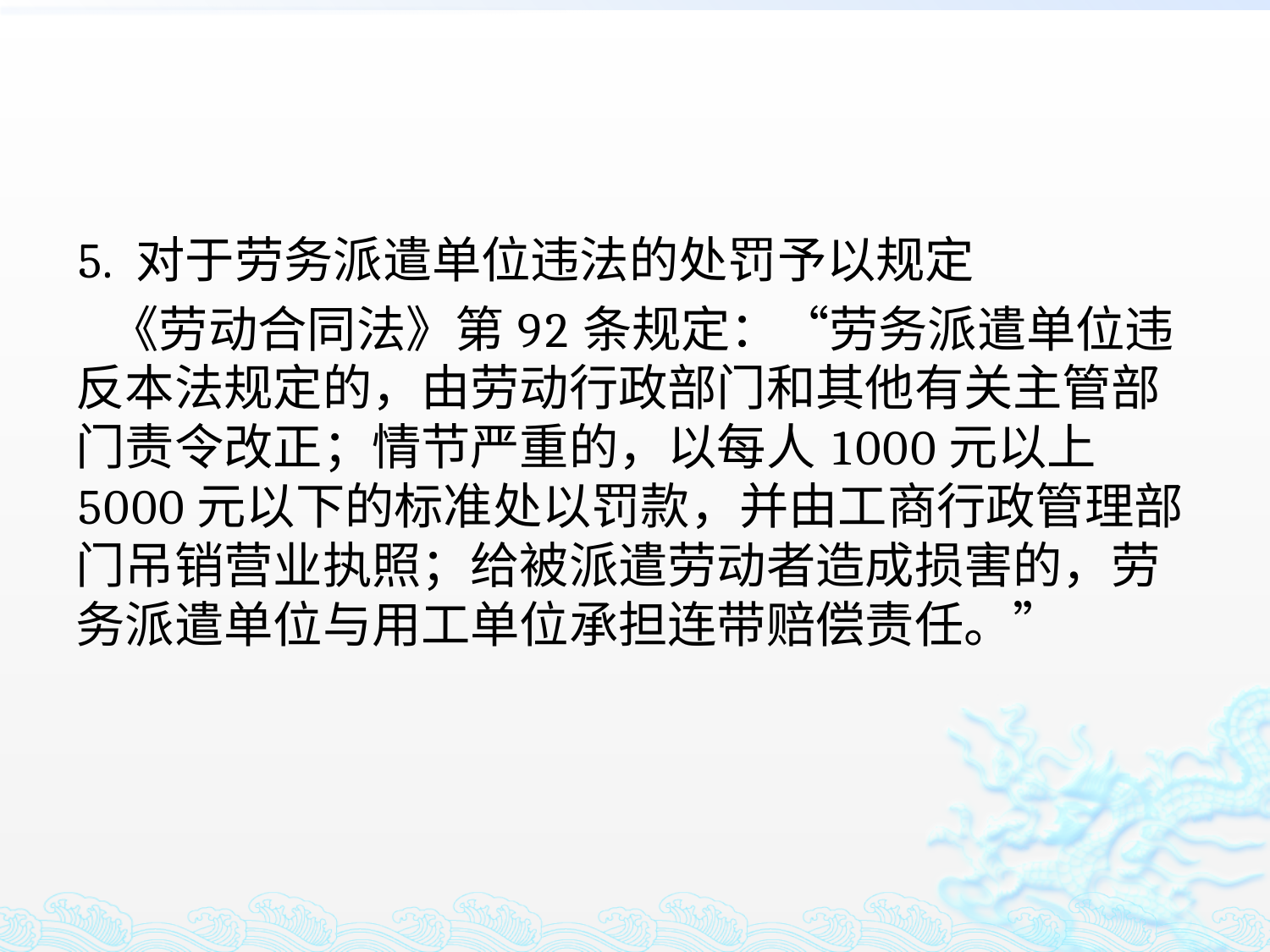

#
5. 对于劳务派遣单位违法的处罚予以规定
  《劳动合同法》第92条规定：“劳务派遣单位违反本法规定的，由劳动行政部门和其他有关主管部门责令改正；情节严重的，以每人1000元以上5000元以下的标准处以罚款，并由工商行政管理部门吊销营业执照；给被派遣劳动者造成损害的，劳务派遣单位与用工单位承担连带赔偿责任。”